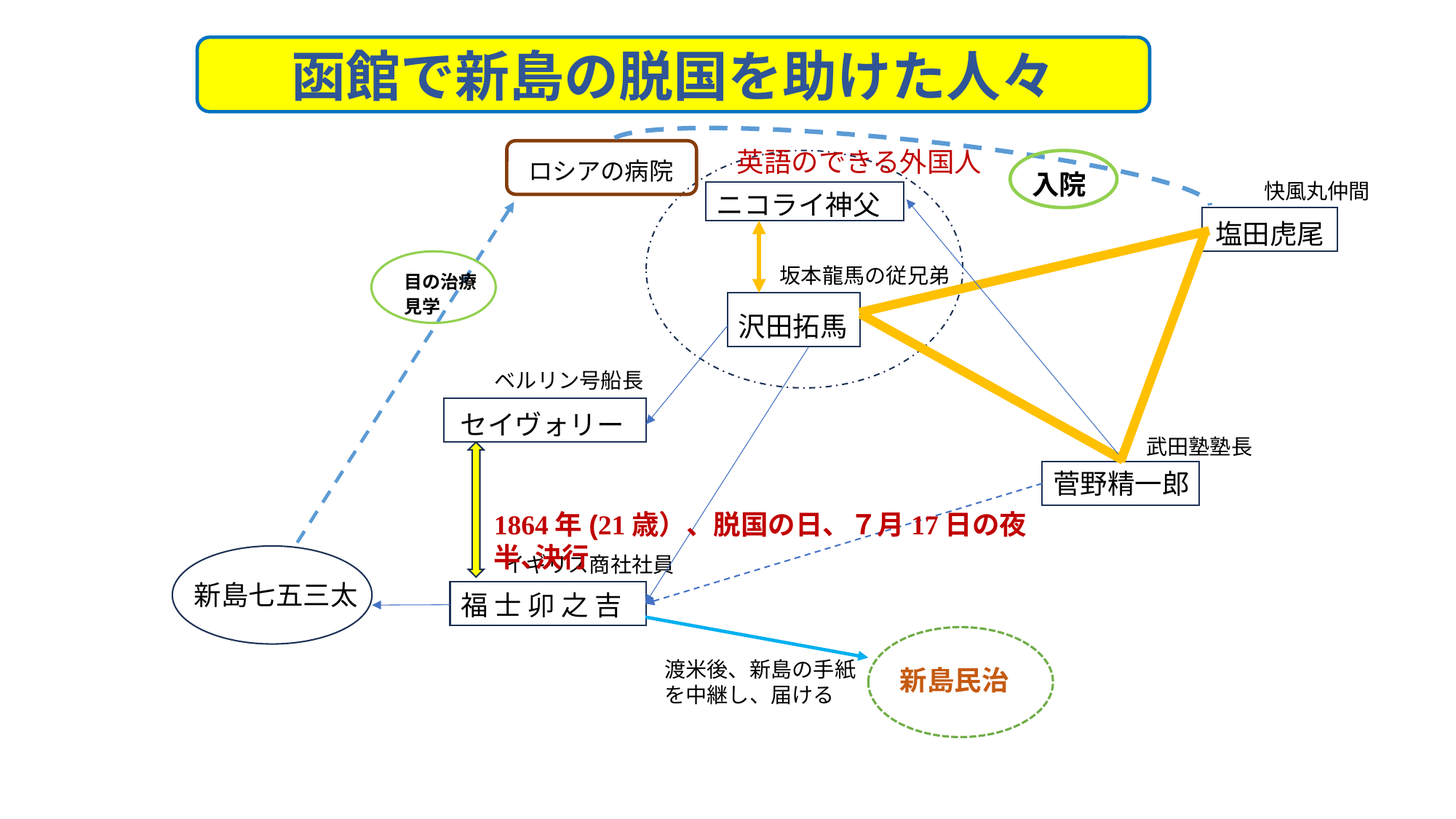

函館で新島の脱国を助けた人々
英語のできる外国人

ロシアの病院
入院
快風丸仲間

ニコライ神父

塩田虎尾

坂本龍馬の従兄弟
目の治療
見学

沢田拓馬
ベルリン号船長

　セイヴォリー
武田塾塾長
菅野精一郎

1864年(21歳）、脱国の日、７月17日の夜半､決行

イギリス商社社員
新島七五三太

福 士 卯 之 吉

渡米後、新島の手紙を中継し、届ける
新島民治